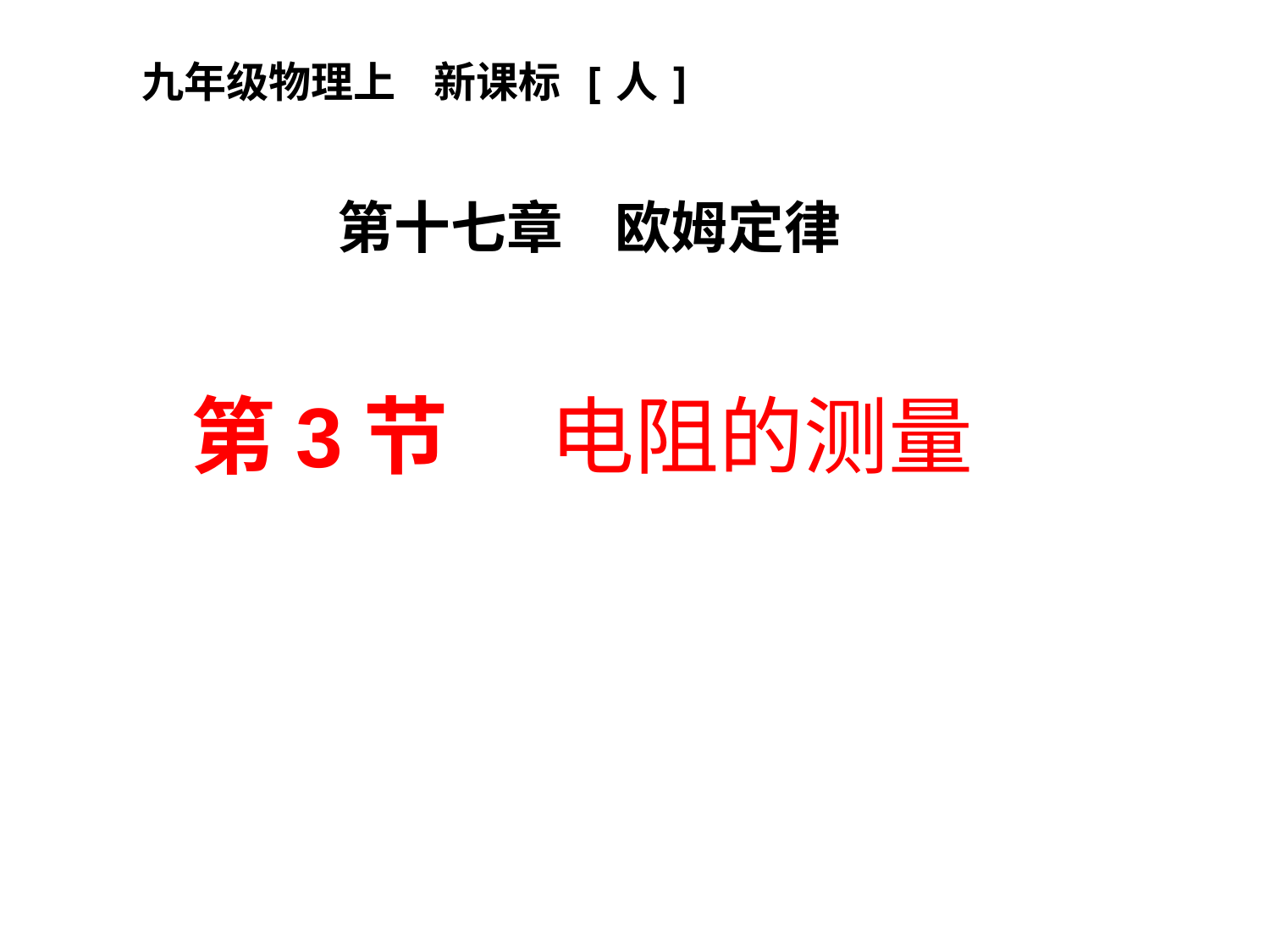

九年级物理上    新课标 [人]
第十七章    欧姆定律
第3节
电阻的测量